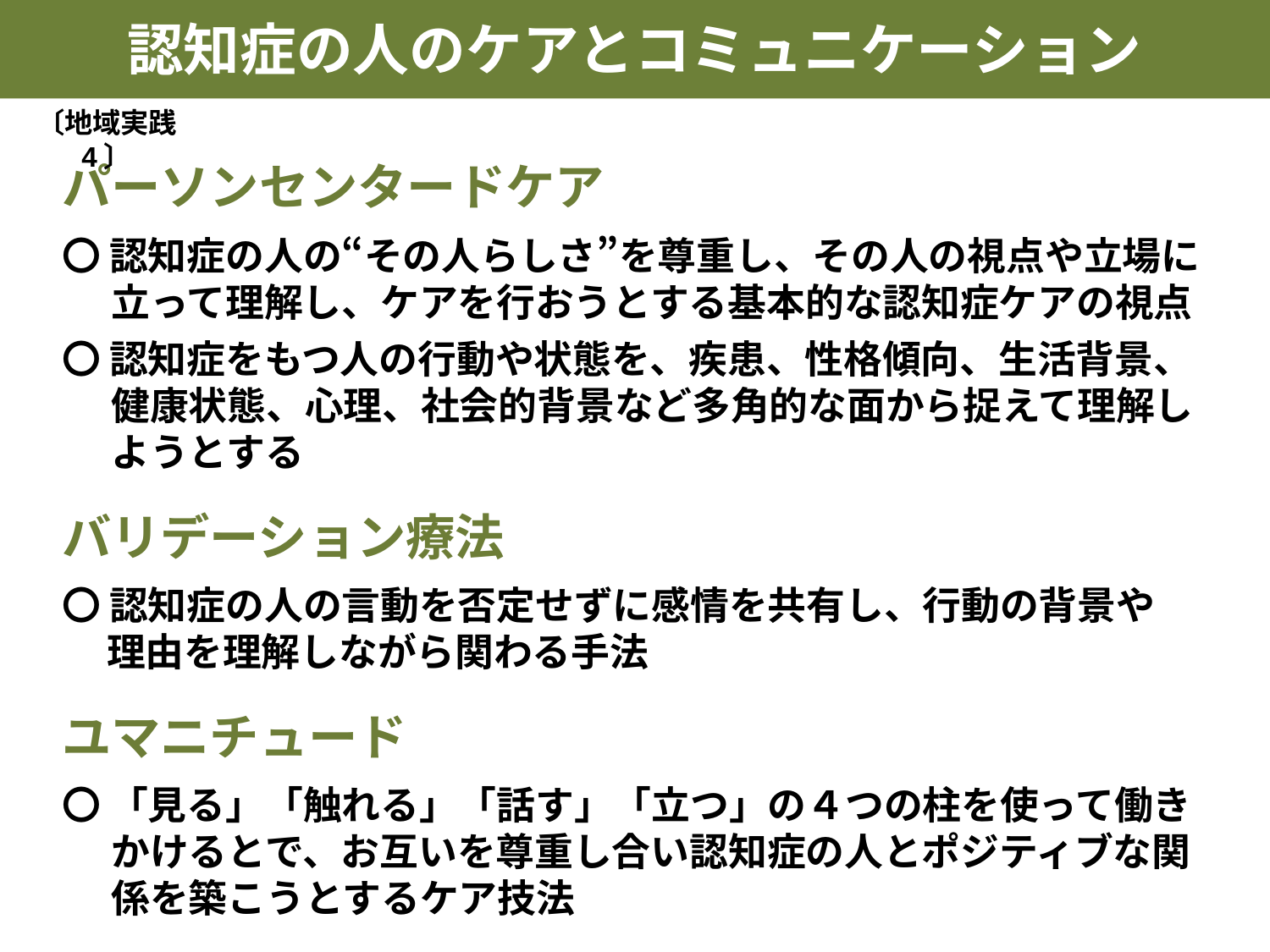

認知症の人のケアとコミュニケーション
〔地域実践 4〕
パーソンセンタードケア
〇 認知症の人の“その人らしさ”を尊重し、その人の視点や立場に立って理解し、ケアを行おうとする基本的な認知症ケアの視点
〇 認知症をもつ人の行動や状態を、疾患、性格傾向、生活背景、健康状態、心理、社会的背景など多角的な面から捉えて理解しようとする
バリデーション療法
〇 認知症の人の言動を否定せずに感情を共有し、行動の背景や
    理由を理解しながら関わる手法
ユマニチュード
〇 「見る」「触れる」「話す」「立つ」の４つの柱を使って働きかけるとで、お互いを尊重し合い認知症の人とポジティブな関係を築こうとするケア技法